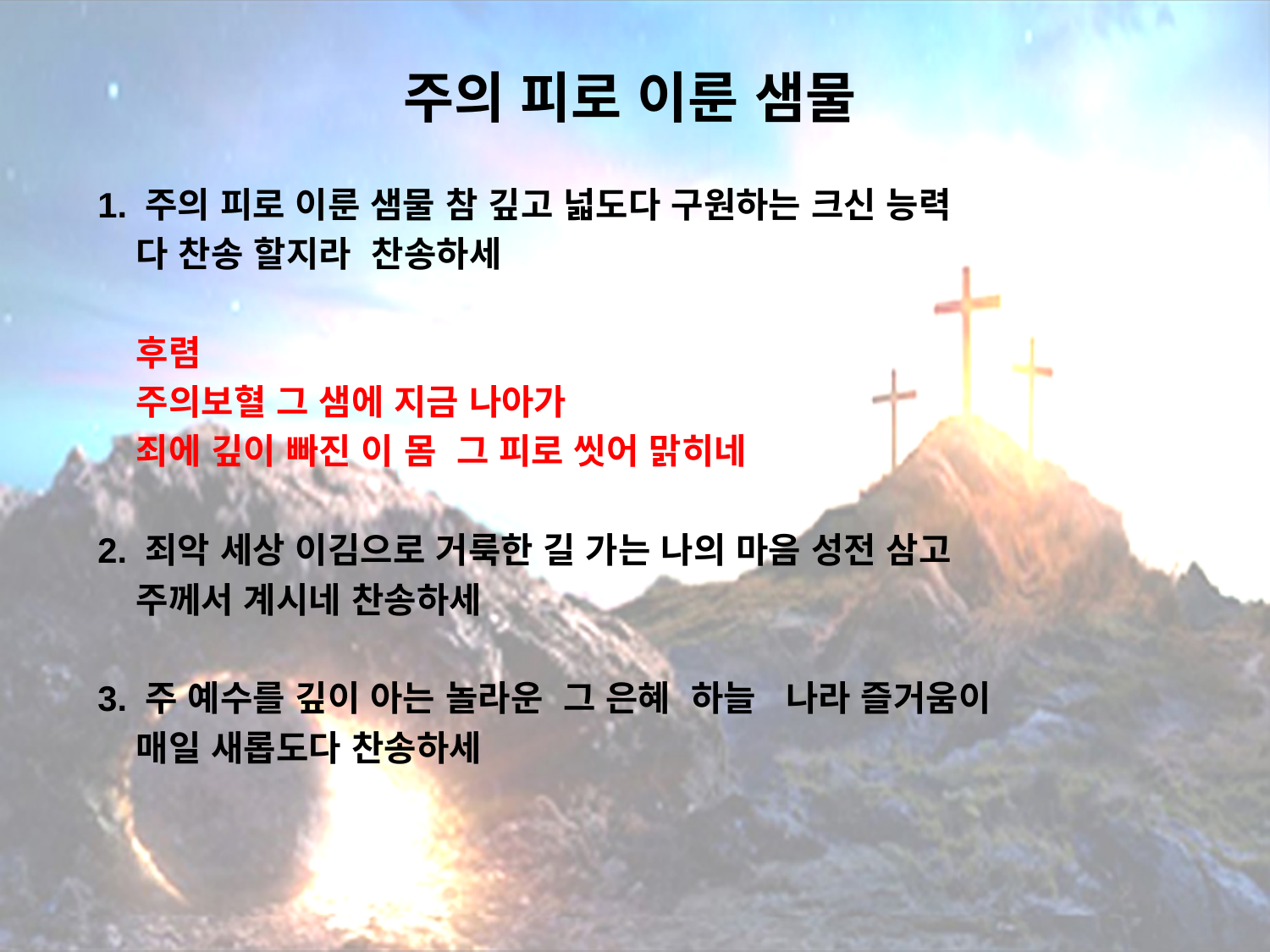

# 주의 피로 이룬 샘물
1. 주의 피로 이룬 샘물 참 깊고 넓도다 구원하는 크신 능력
   다 찬송 할지라  찬송하세

   후렴
   주의보혈 그 샘에 지금 나아가
   죄에 깊이 빠진 이 몸  그 피로 씻어 맑히네

2. 죄악 세상 이김으로 거룩한 길 가는 나의 마음 성전 삼고
   주께서 계시네 찬송하세

3. 주 예수를 깊이 아는 놀라운  그 은혜  하늘   나라 즐거움이
   매일 새롭도다 찬송하세